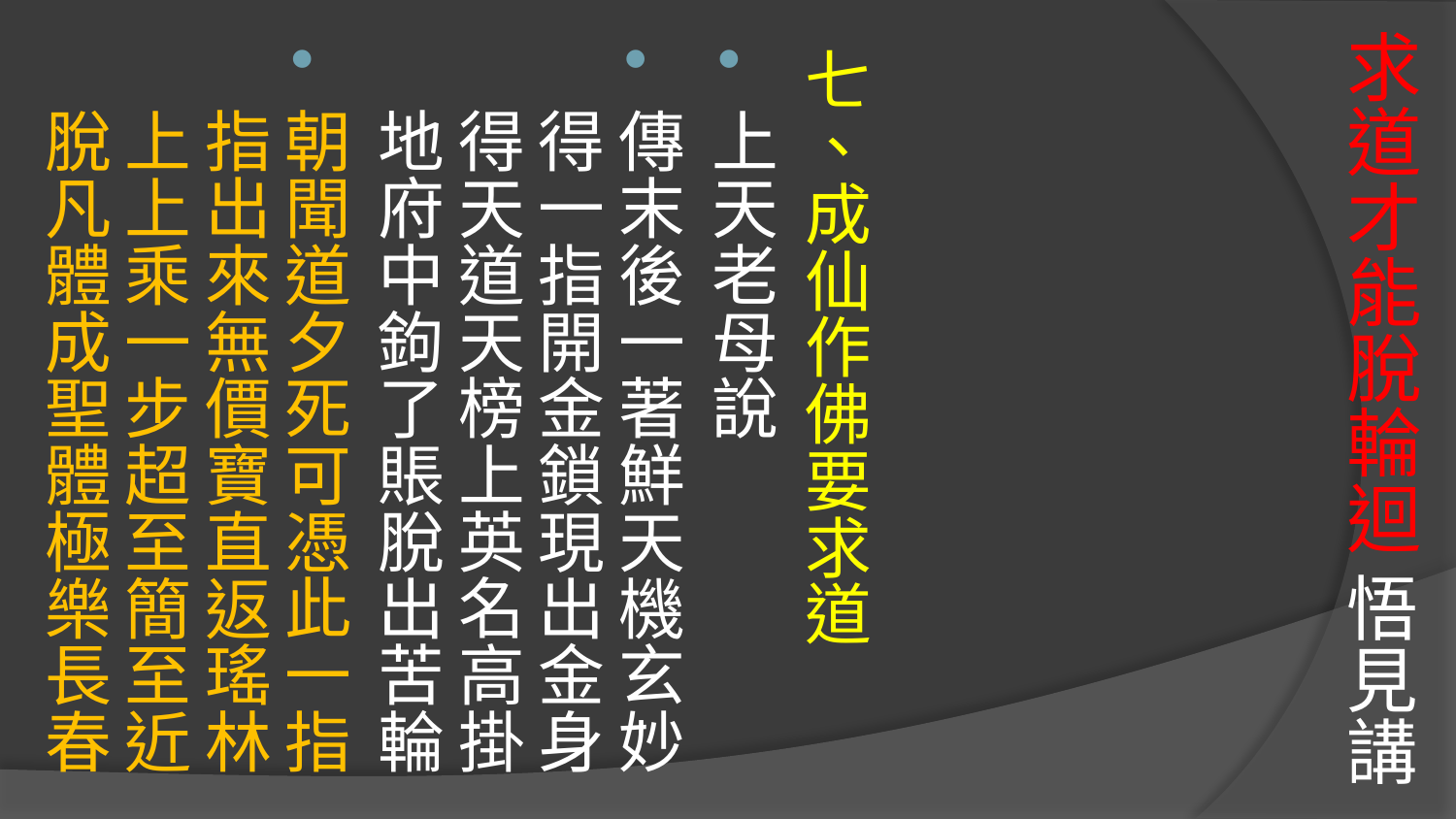

# 求道才能脫輪迴 悟見講
七、成仙作佛要求道
上天老母說
傳末後一著鮮天機玄妙
得一指開金鎖現出金身
得天道天榜上英名高掛
地府中鉤了賬脫出苦輪
朝聞道夕死可憑此一指
指出來無價寶直返瑤林
上上乘一步超至簡至近
脫凡體成聖體極樂長春